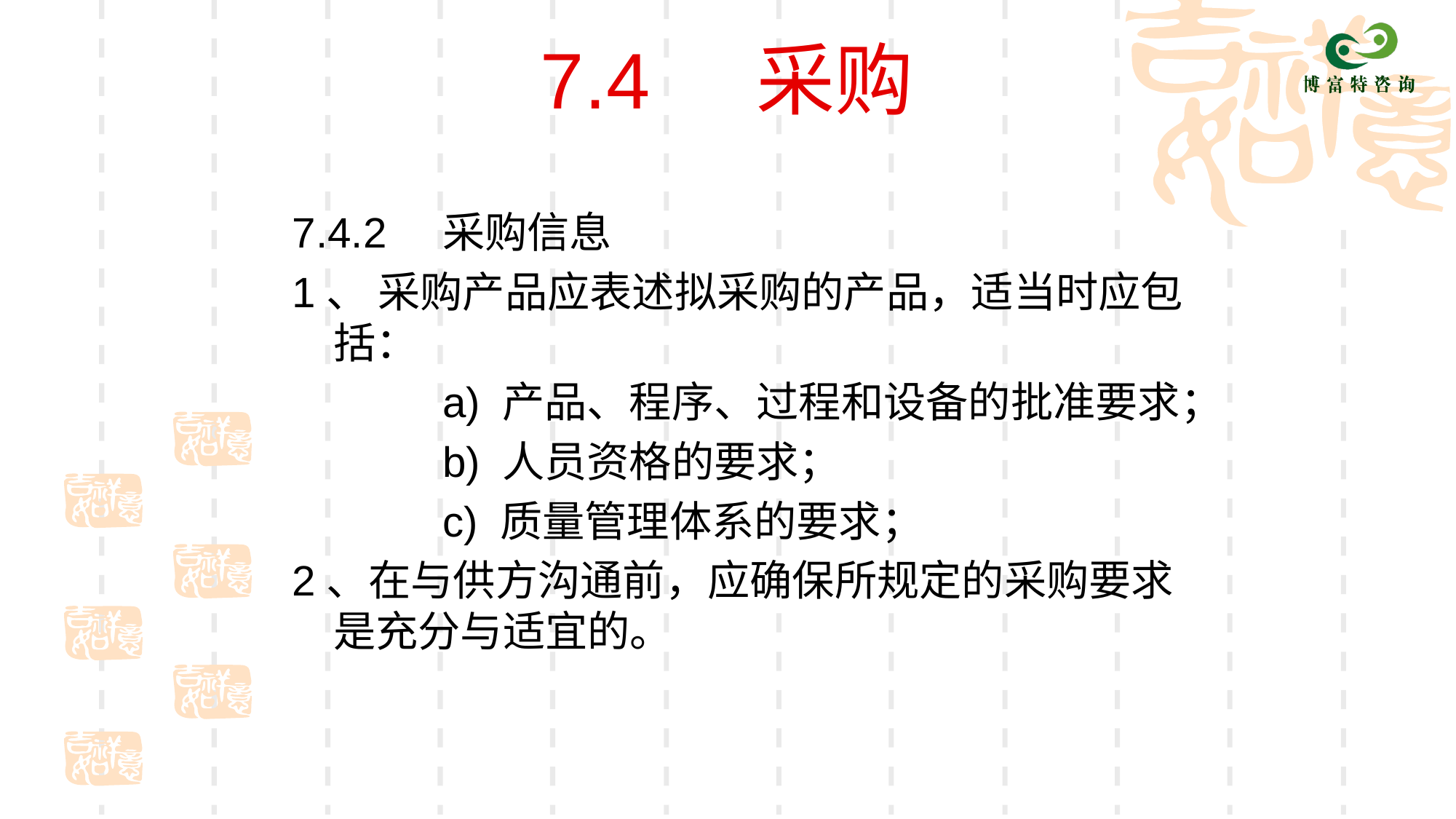

# 7.4    采购
7.4.2	采购信息
1、 采购产品应表述拟采购的产品，适当时应包括：
		a) 产品、程序、过程和设备的批准要求；
		b) 人员资格的要求；
		c) 质量管理体系的要求；
2、在与供方沟通前，应确保所规定的采购要求是充分与适宜的。